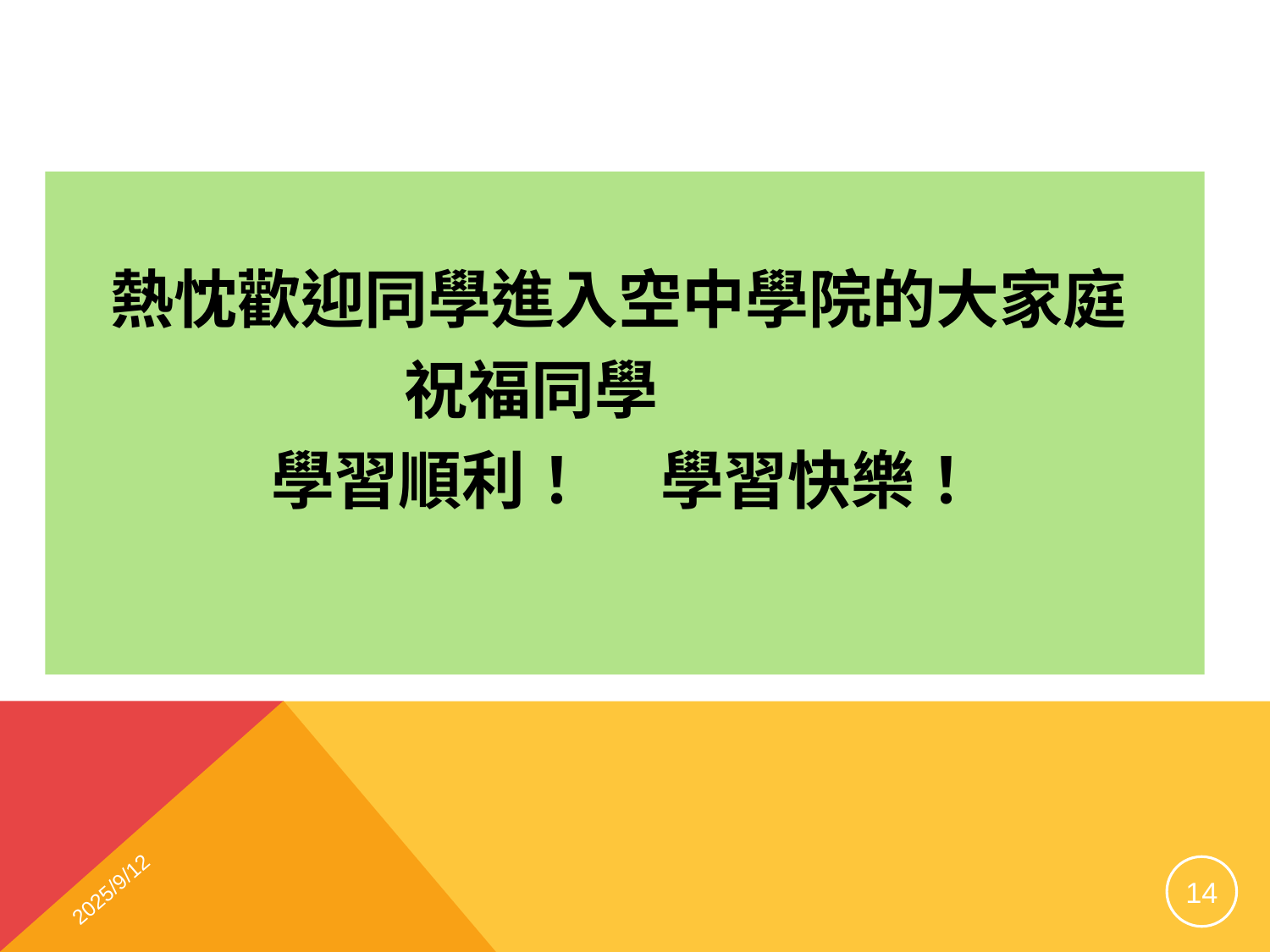

#

   熱忱歡迎同學進入空中學院的大家庭
                       祝福同學
學習順利！     學習快樂！
2025/9/12
14